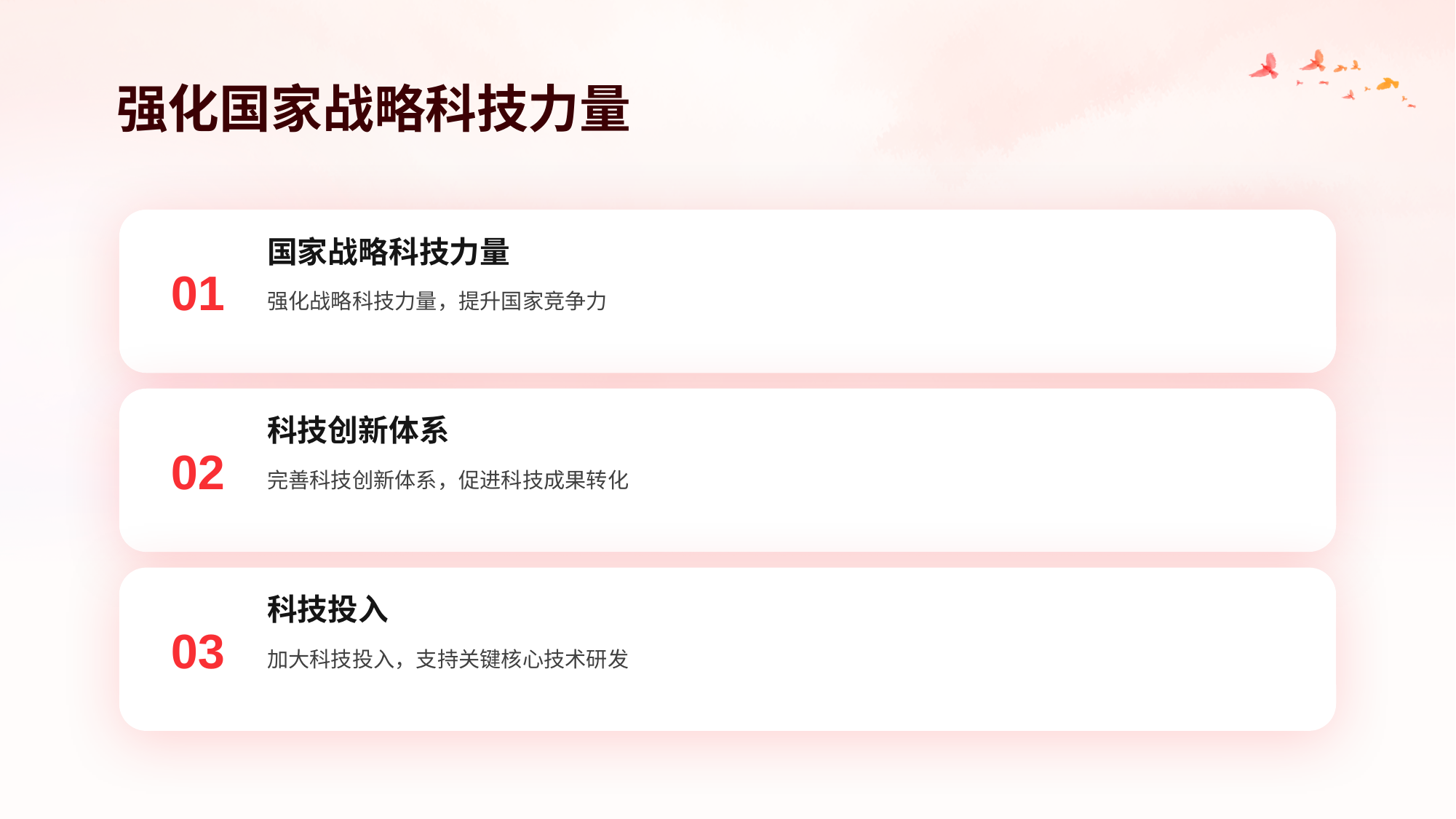

# 强化国家战略科技力量

国家战略科技力量
01
强化战略科技力量，提升国家竞争力

科技创新体系
02
完善科技创新体系，促进科技成果转化

科技投入
03
加大科技投入，支持关键核心技术研发